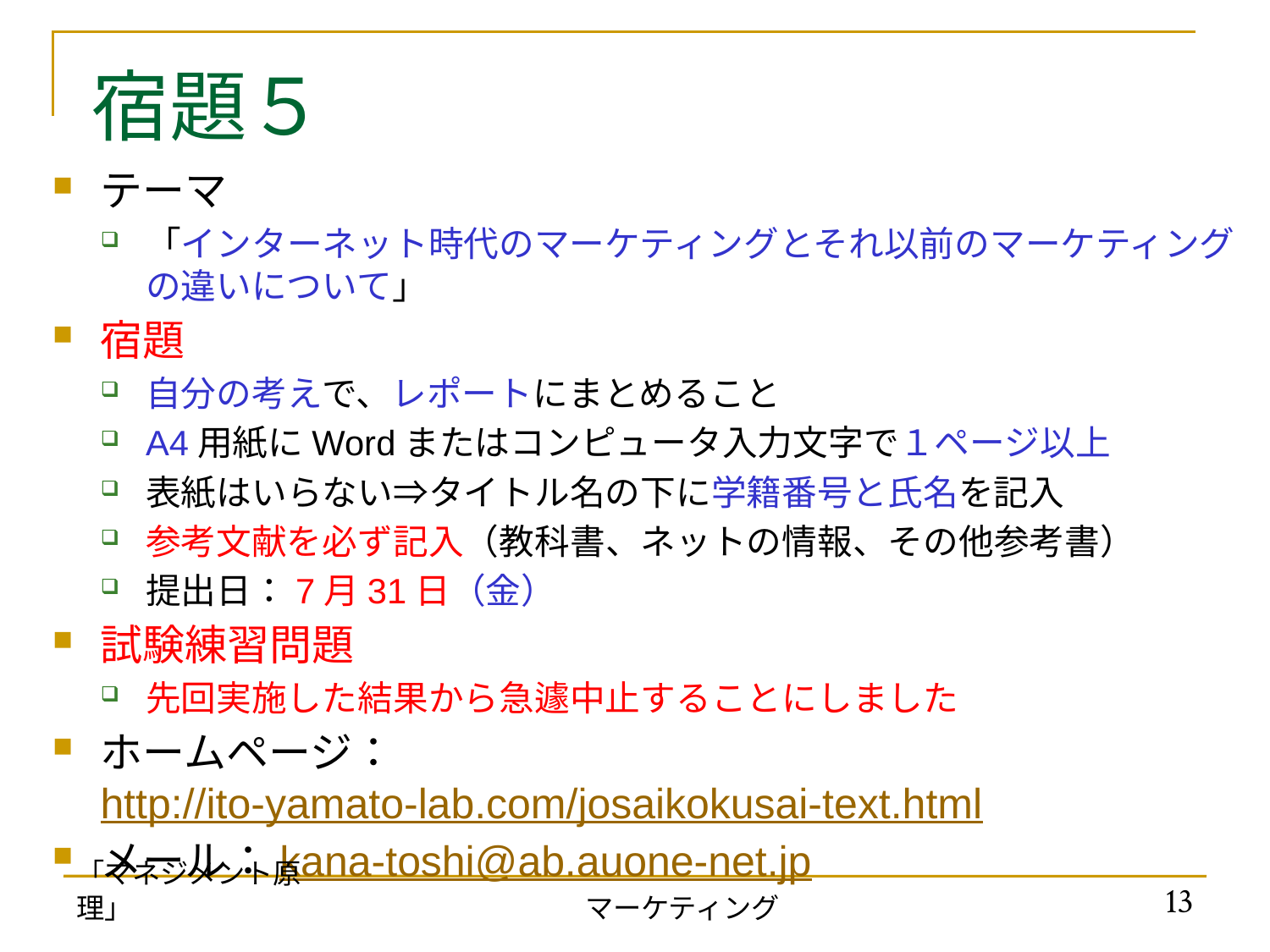

# 宿題５
テーマ
「インターネット時代のマーケティングとそれ以前のマーケティングの違いについて」
宿題
自分の考えで、レポートにまとめること
A4用紙にWordまたはコンピュータ入力文字で１ページ以上
表紙はいらない⇒タイトル名の下に学籍番号と氏名を記入
参考文献を必ず記入（教科書、ネットの情報、その他参考書）
提出日：7月31日（金）
試験練習問題
先回実施した結果から急遽中止することにしました
ホームページ：http://ito-yamato-lab.com/josaikokusai-text.html
メール：kana-toshi@ab.auone-net.jp
「マネジメント原理」
13
マーケティング